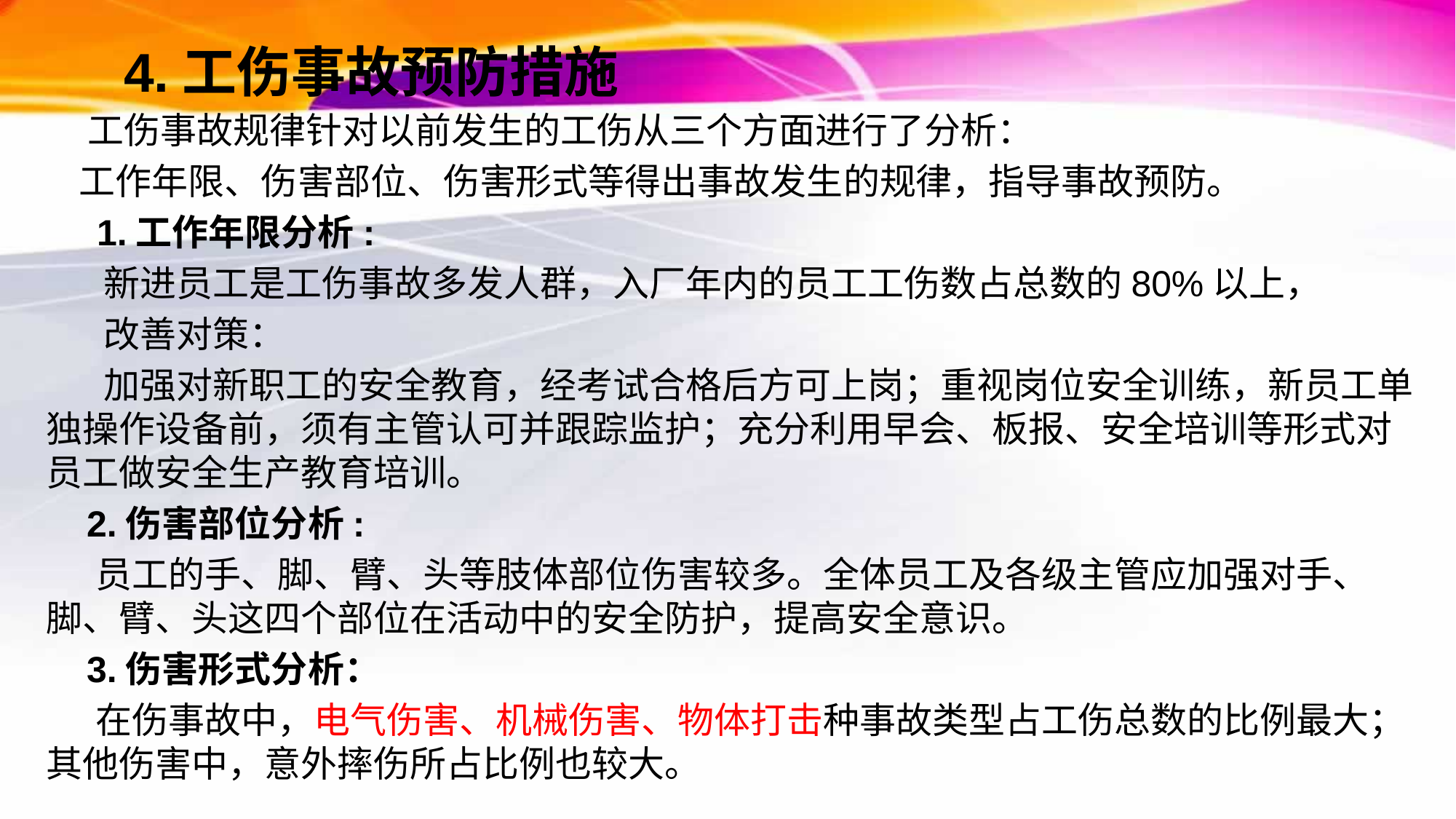

# 4.工伤事故预防措施
    工伤事故规律针对以前发生的工伤从三个方面进行了分析：
   工作年限、伤害部位、伤害形式等得出事故发生的规律，指导事故预防。
     1.工作年限分析:
      新进员工是工伤事故多发人群，入厂年内的员工工伤数占总数的80%以上，
      改善对策：
      加强对新职工的安全教育，经考试合格后方可上岗；重视岗位安全训练，新员工单独操作设备前，须有主管认可并跟踪监护；充分利用早会、板报、安全培训等形式对员工做安全生产教育培训。
    2.伤害部位分析:
     员工的手、脚、臂、头等肢体部位伤害较多。全体员工及各级主管应加强对手、脚、臂、头这四个部位在活动中的安全防护，提高安全意识。
    3.伤害形式分析：
     在伤事故中，电气伤害、机械伤害、物体打击种事故类型占工伤总数的比例最大；其他伤害中，意外摔伤所占比例也较大。